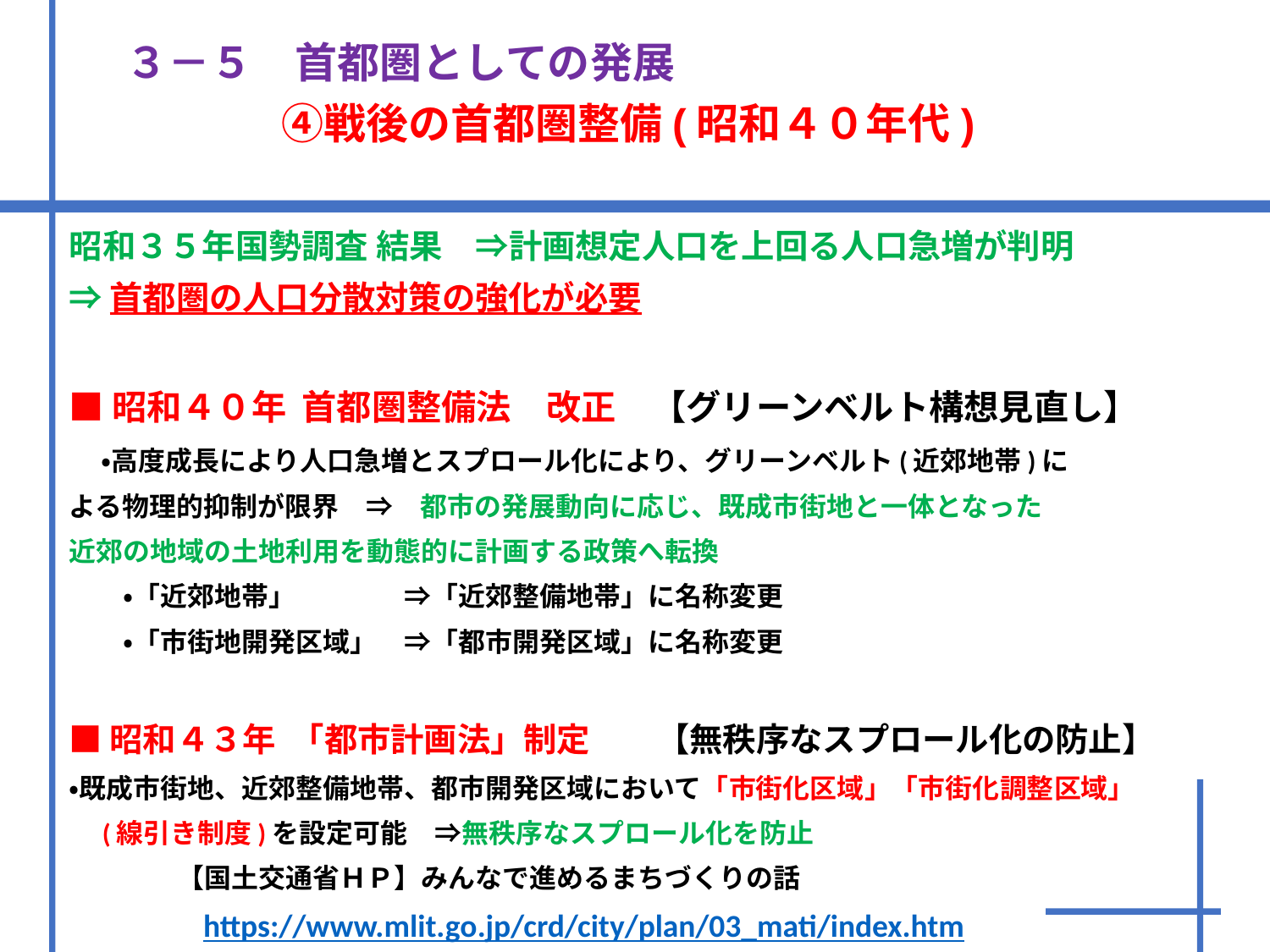

# ３－５　首都圏としての発展 　　　　④戦後の首都圏整備(昭和４０年代)
昭和３５年国勢調査 結果　⇒計画想定人口を上回る人口急増が判明
⇒首都圏の人口分散対策の強化が必要

■昭和４０年  首都圏整備法　改正　【グリーンベルト構想見直し】
　・高度成長により人口急増とスプロール化により、グリーンベルト(近郊地帯)に
よる物理的抑制が限界　⇒　都市の発展動向に応じ、既成市街地と一体となった
近郊の地域の土地利用を動態的に計画する政策へ転換
　　・「近郊地帯」　　　　⇒「近郊整備地帯」に名称変更
　　・「市街地開発区域」　⇒「都市開発区域」に名称変更

■昭和４３年  「都市計画法」制定　　【無秩序なスプロール化の防止】
・既成市街地、近郊整備地帯、都市開発区域において「市街化区域」「市街化調整区域」
　(線引き制度)を設定可能　⇒無秩序なスプロール化を防止
　　　　【国土交通省ＨＰ】みんなで進めるまちづくりの話
　　　　https://www.mlit.go.jp/crd/city/plan/03_mati/index.htm